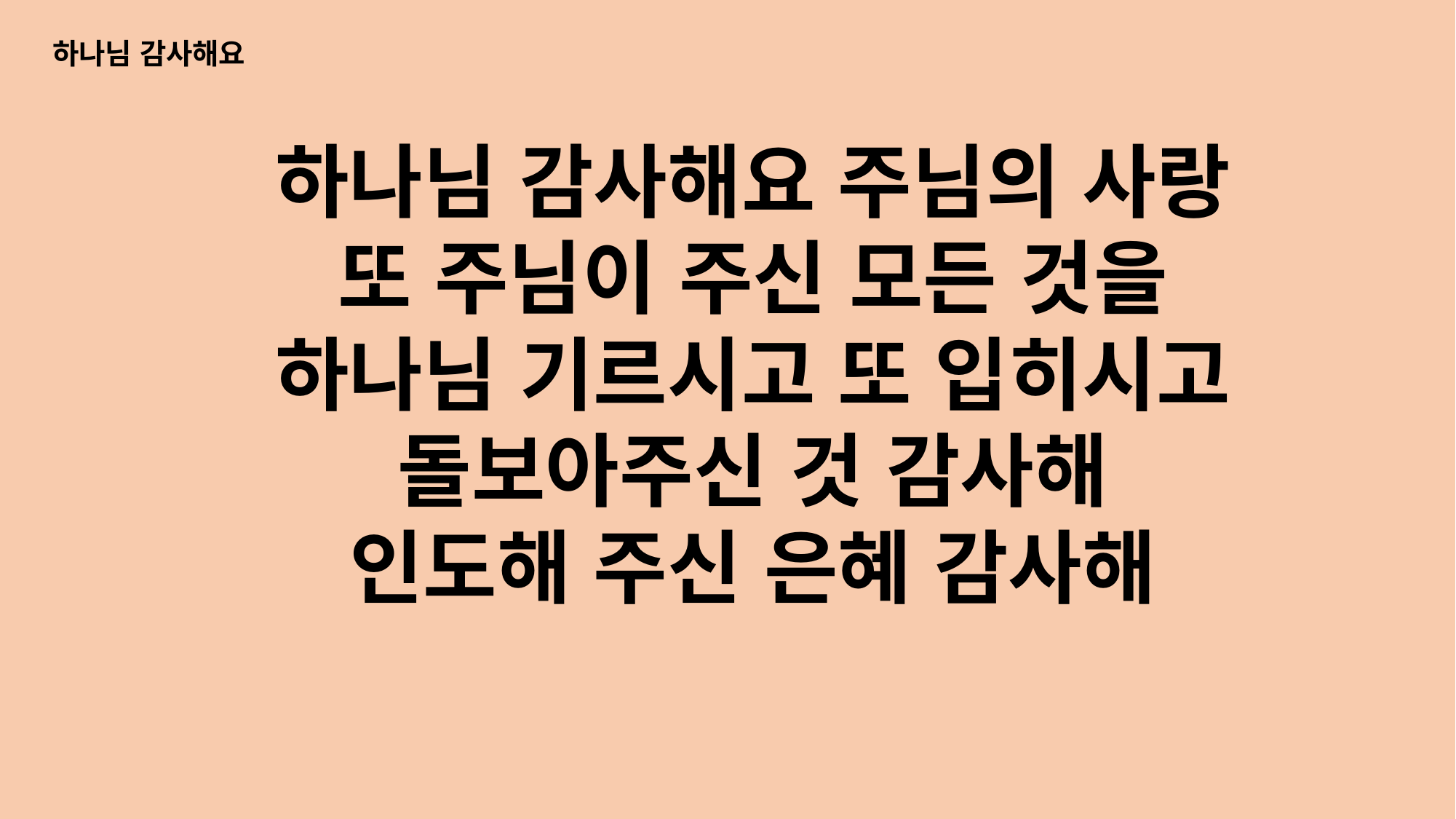

하나님 감사해요
하나님 감사해요 주님의 사랑
또 주님이 주신 모든 것을
하나님 기르시고 또 입히시고
돌보아주신 것 감사해
인도해 주신 은혜 감사해